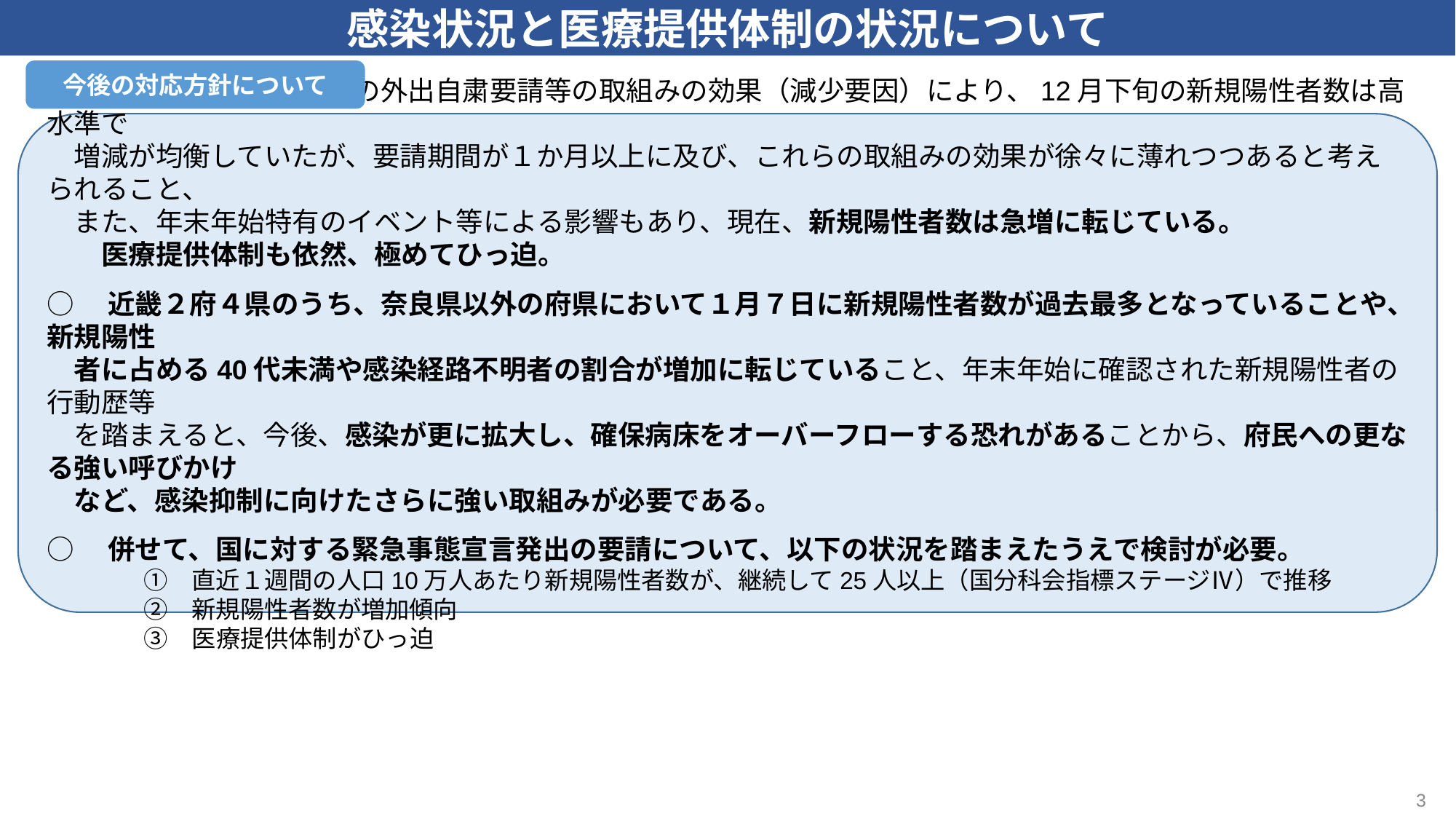

感染状況と医療提供体制の状況について
今後の対応方針について
○　時短要請や不要不急の外出自粛要請等の取組みの効果（減少要因）により、12月下旬の新規陽性者数は高水準で
　増減が均衡していたが、要請期間が１か月以上に及び、これらの取組みの効果が徐々に薄れつつあると考えられること、
　また、年末年始特有のイベント等による影響もあり、現在、新規陽性者数は急増に転じている。
　　医療提供体制も依然、極めてひっ迫。

○　近畿２府４県のうち、奈良県以外の府県において１月７日に新規陽性者数が過去最多となっていることや、新規陽性
　者に占める40代未満や感染経路不明者の割合が増加に転じていること、年末年始に確認された新規陽性者の行動歴等
　を踏まえると、今後、感染が更に拡大し、確保病床をオーバーフローする恐れがあることから、府民への更なる強い呼びかけ
　など、感染抑制に向けたさらに強い取組みが必要である。

○　併せて、国に対する緊急事態宣言発出の要請について、以下の状況を踏まえたうえで検討が必要。
　　　　①　直近１週間の人口10万人あたり新規陽性者数が、継続して25人以上（国分科会指標ステージⅣ）で推移
　　　　②　新規陽性者数が増加傾向
　　　　③　医療提供体制がひっ迫
3